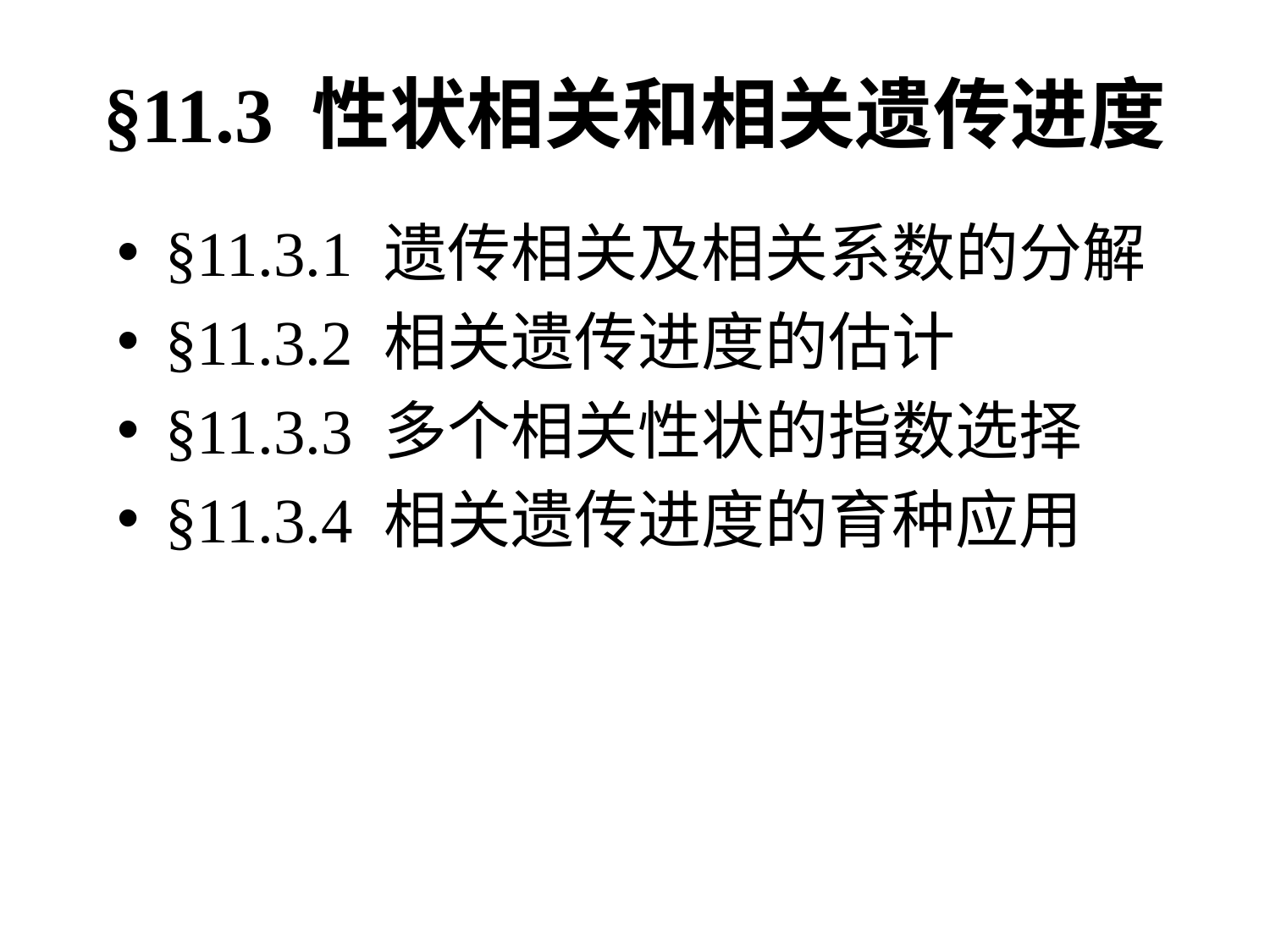

# §11.3 性状相关和相关遗传进度
§11.3.1 遗传相关及相关系数的分解
§11.3.2 相关遗传进度的估计
§11.3.3 多个相关性状的指数选择
§11.3.4 相关遗传进度的育种应用